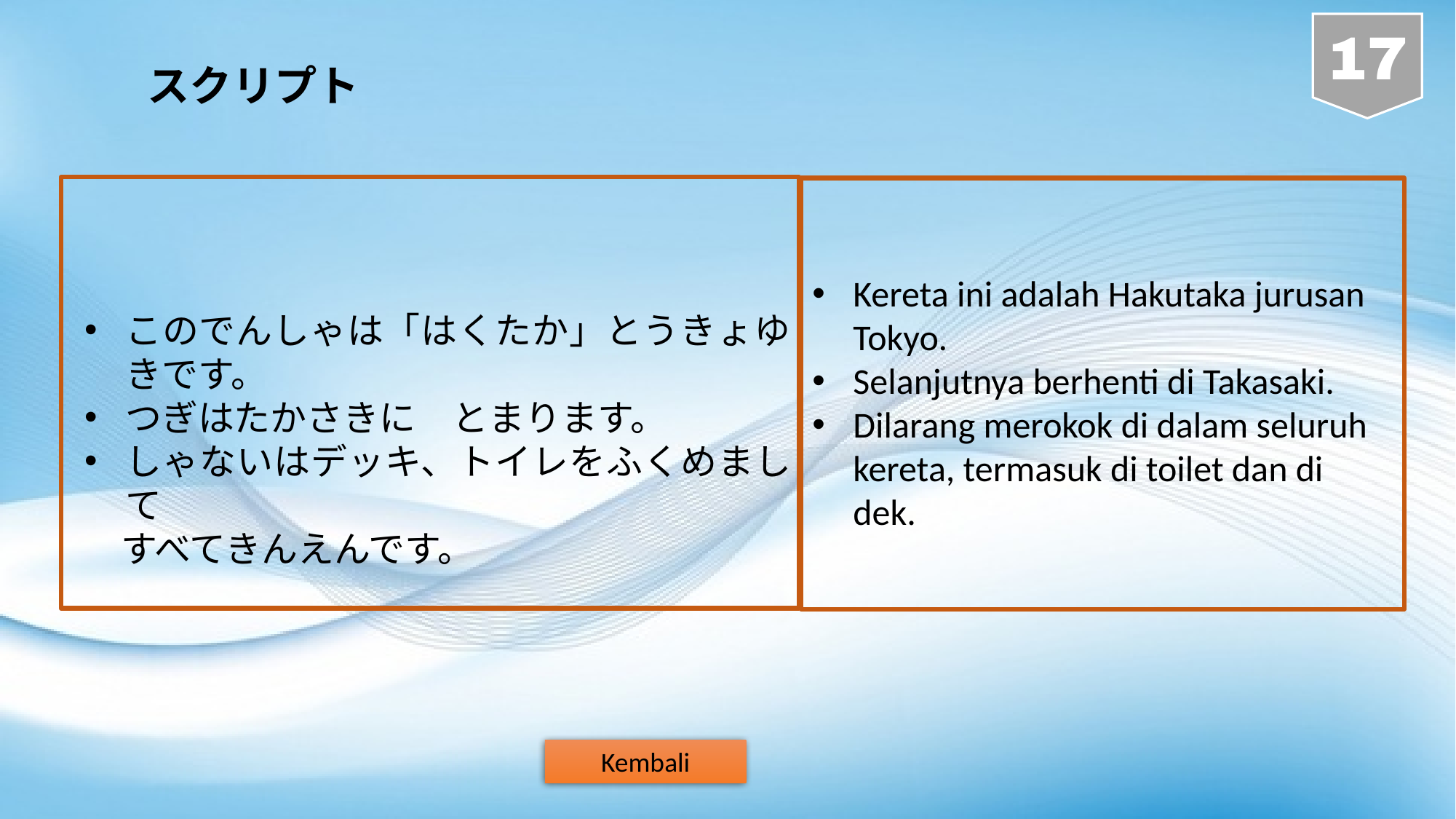

17
スクリプト

Kereta ini adalah Hakutaka jurusan Tokyo.
Selanjutnya berhenti di Takasaki.
Dilarang merokok di dalam seluruh kereta, termasuk di toilet dan di dek.

このでんしゃは「はくたか」とうきょゆきです。
つぎはたかさきに　とまります。
しゃないはデッキ、トイレをふくめまして
　すべてきんえんです。
Kembali